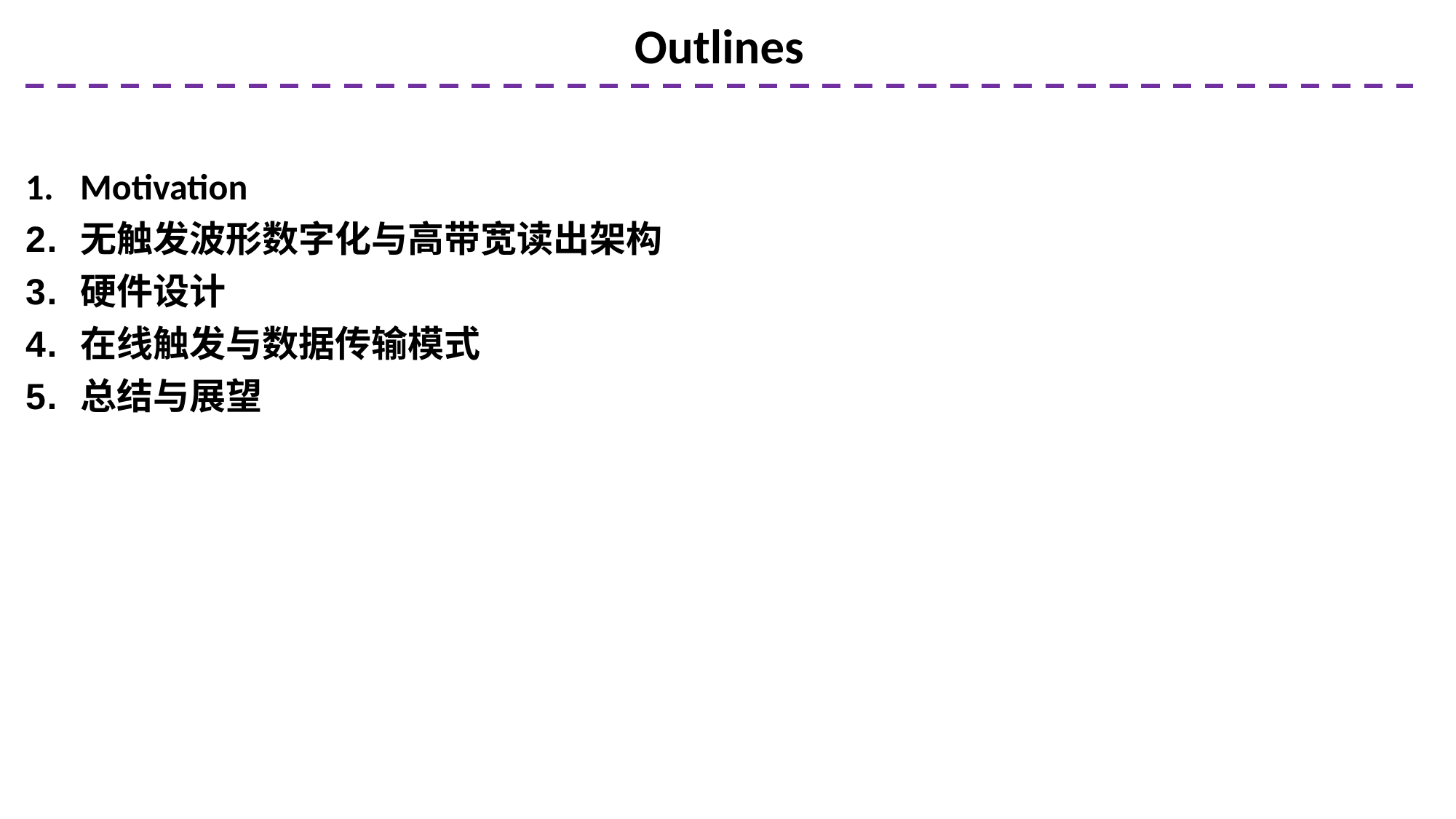

# Outlines

Motivation
无触发波形数字化与高带宽读出架构
硬件设计
在线触发与数据传输模式
总结与展望